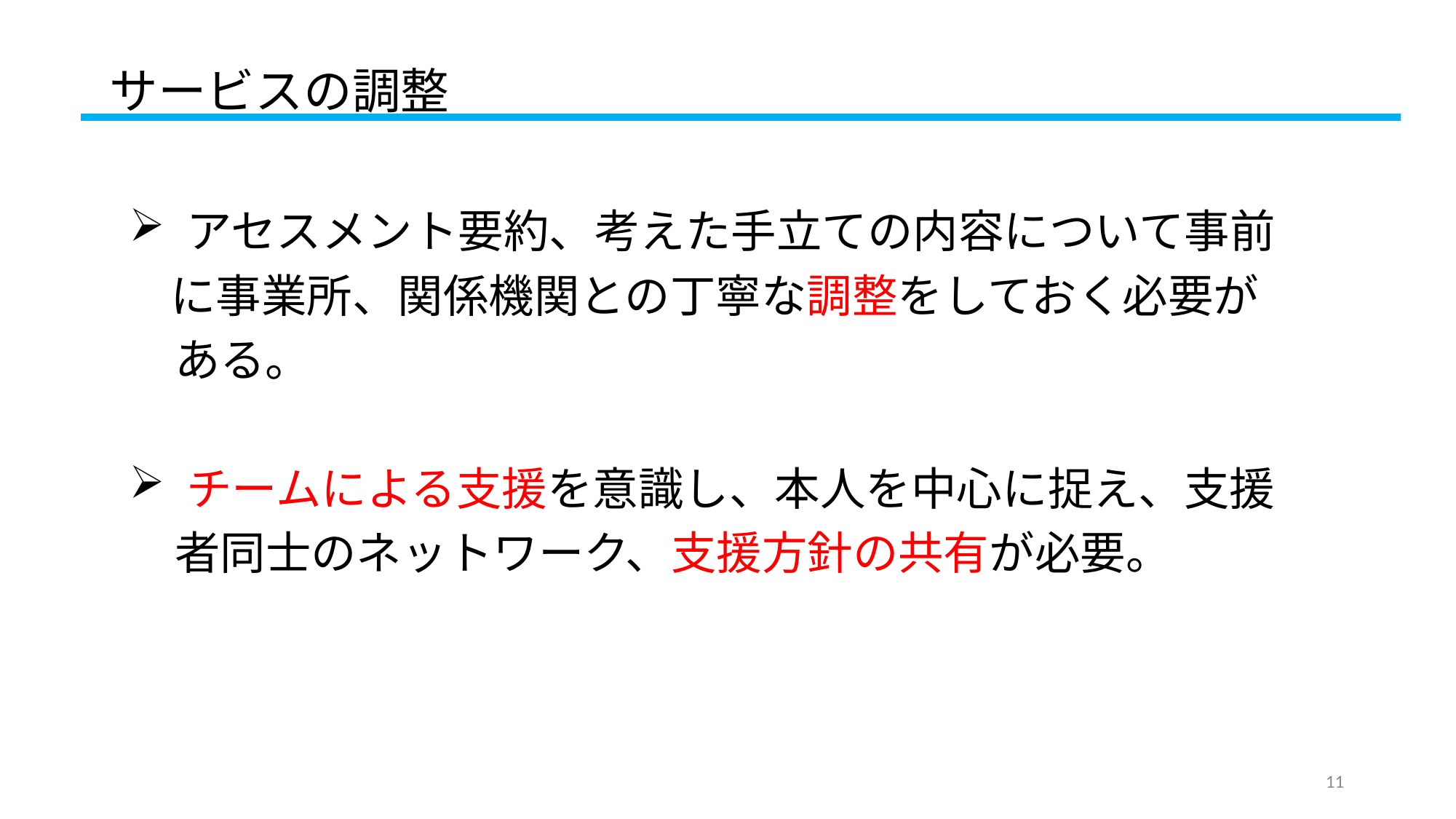

サービスの調整
 アセスメント要約、考えた手立ての内容について事前
   に事業所、関係機関との丁寧な調整をしておく必要が
　ある。

 チームによる支援を意識し、本人を中心に捉え、支援
　者同士のネットワーク、支援方針の共有が必要。

11